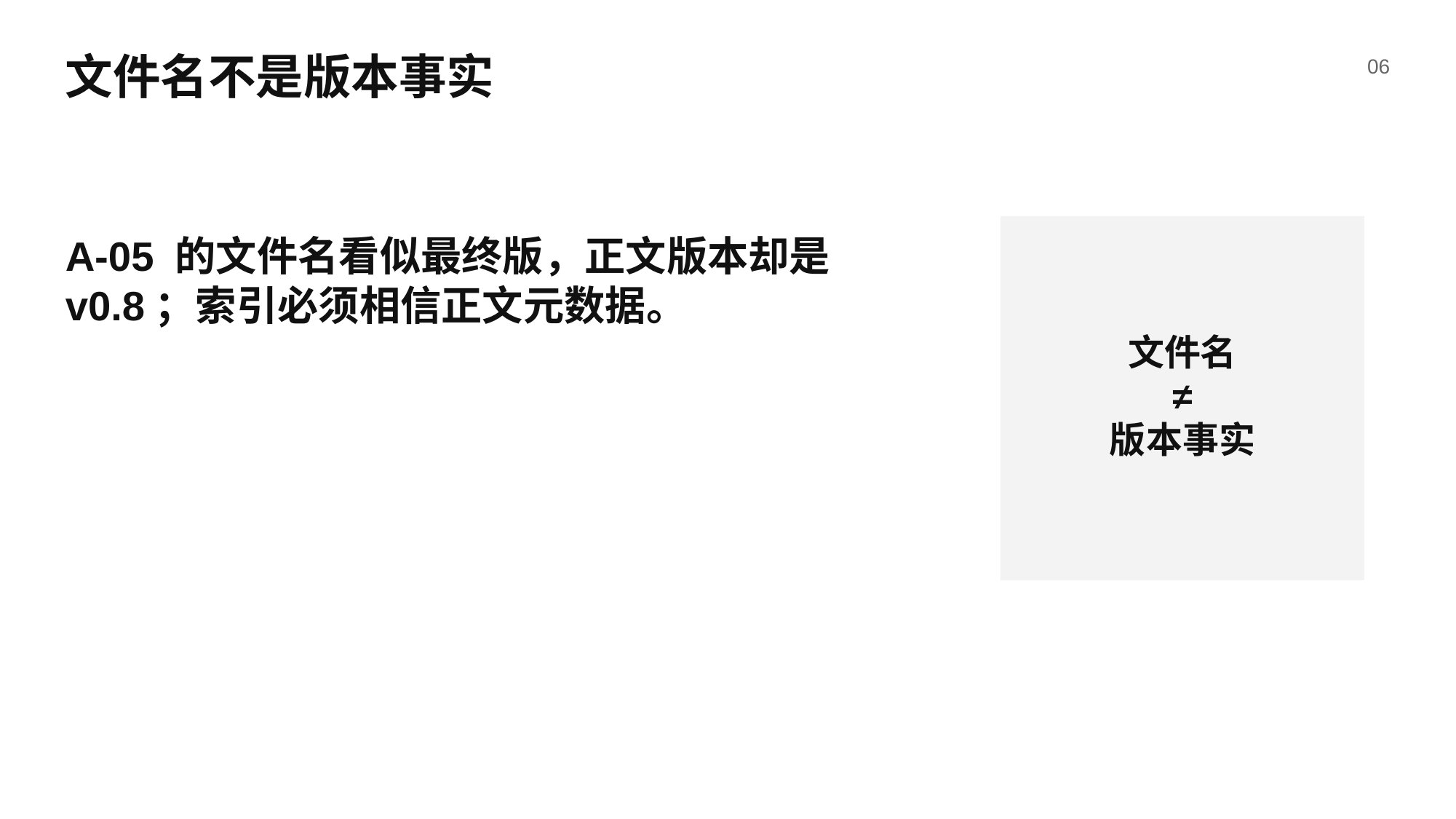

文件名不是版本事实
06

A-05 的文件名看似最终版，正文版本却是 v0.8；索引必须相信正文元数据。
文件名
≠
版本事实